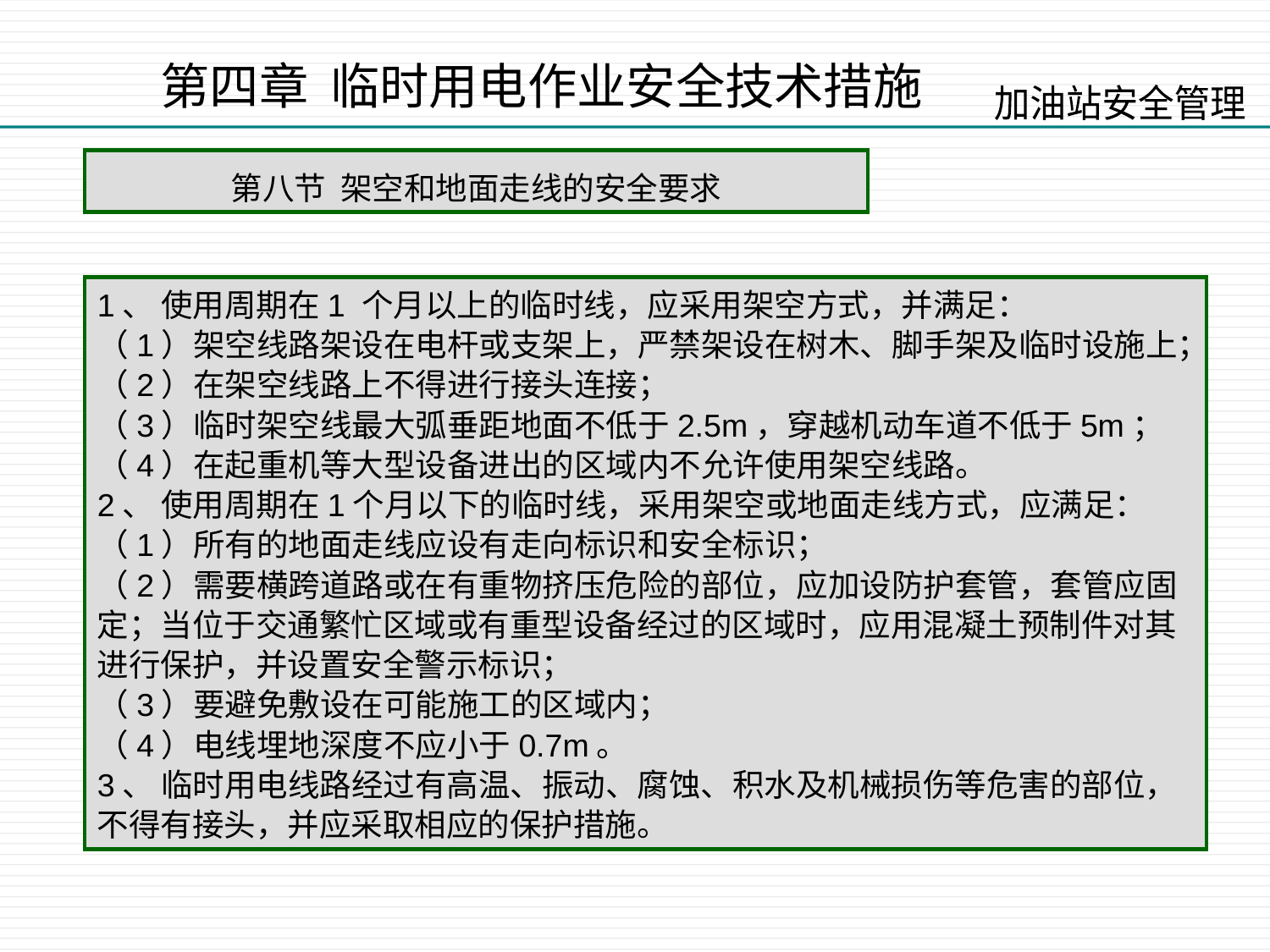

第四章  临时用电作业安全技术措施
第八节  架空和地面走线的安全要求
1、 使用周期在1 个月以上的临时线，应采用架空方式，并满足：
（1）架空线路架设在电杆或支架上，严禁架设在树木、脚手架及临时设施上；
（2）在架空线路上不得进行接头连接；
（3）临时架空线最大弧垂距地面不低于2.5m，穿越机动车道不低于5m；
（4）在起重机等大型设备进出的区域内不允许使用架空线路。
2、 使用周期在1个月以下的临时线，采用架空或地面走线方式，应满足：
（1）所有的地面走线应设有走向标识和安全标识；
（2）需要横跨道路或在有重物挤压危险的部位，应加设防护套管，套管应固定；当位于交通繁忙区域或有重型设备经过的区域时，应用混凝土预制件对其进行保护，并设置安全警示标识；
（3）要避免敷设在可能施工的区域内；
（4）电线埋地深度不应小于0.7m。
3、 临时用电线路经过有高温、振动、腐蚀、积水及机械损伤等危害的部位，不得有接头，并应采取相应的保护措施。